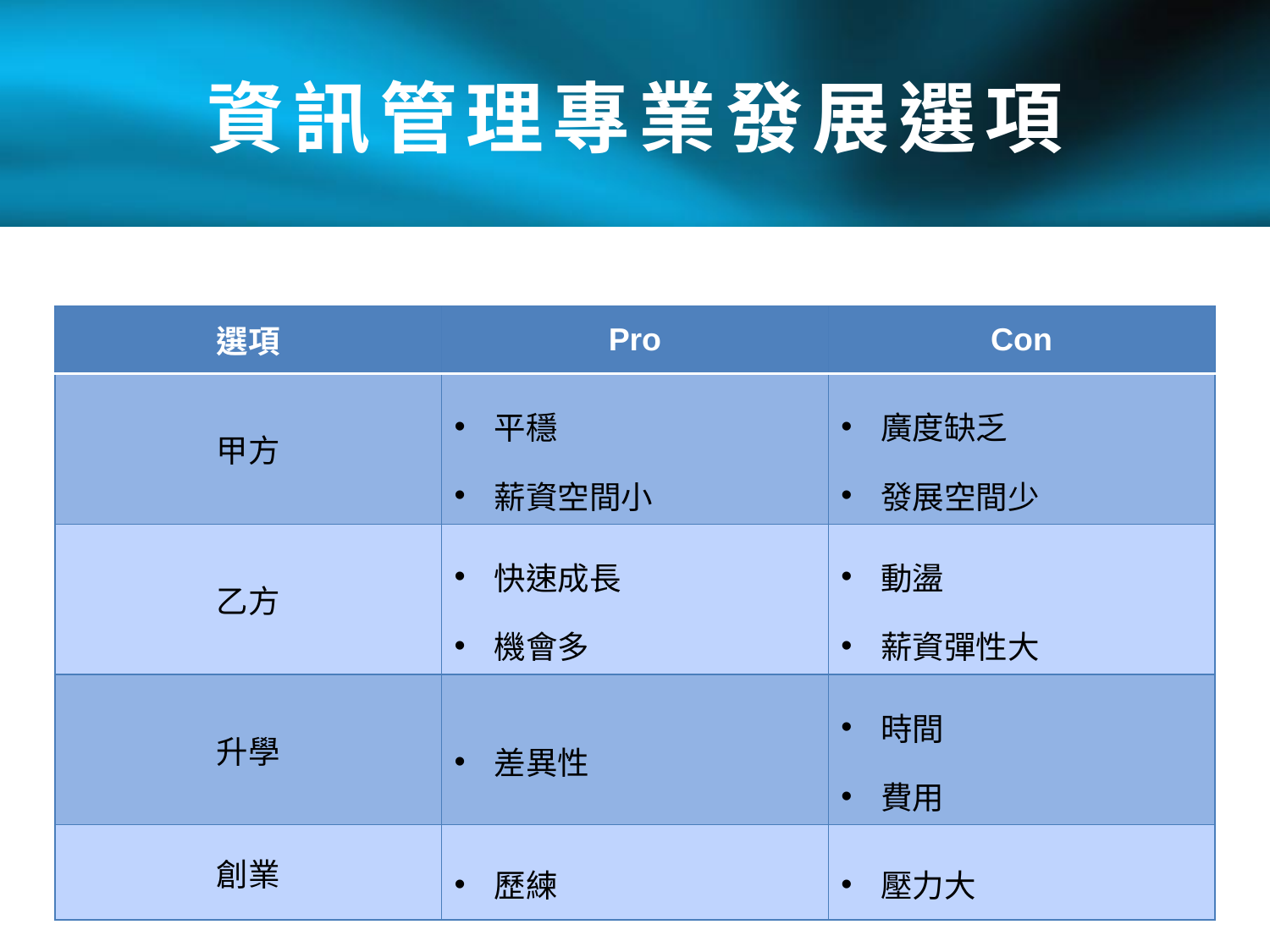

# 資訊管理專業發展選項
| 選項 | Pro | Con |
| --- | --- | --- |
| 甲方 | 平穩 薪資空間小 | 廣度缺乏 發展空間少 |
| 乙方 | 快速成長 機會多 | 動盪 薪資彈性大 |
| 升學 | 差異性 | 時間 費用 |
| 創業 | 歷練 | 壓力大 |